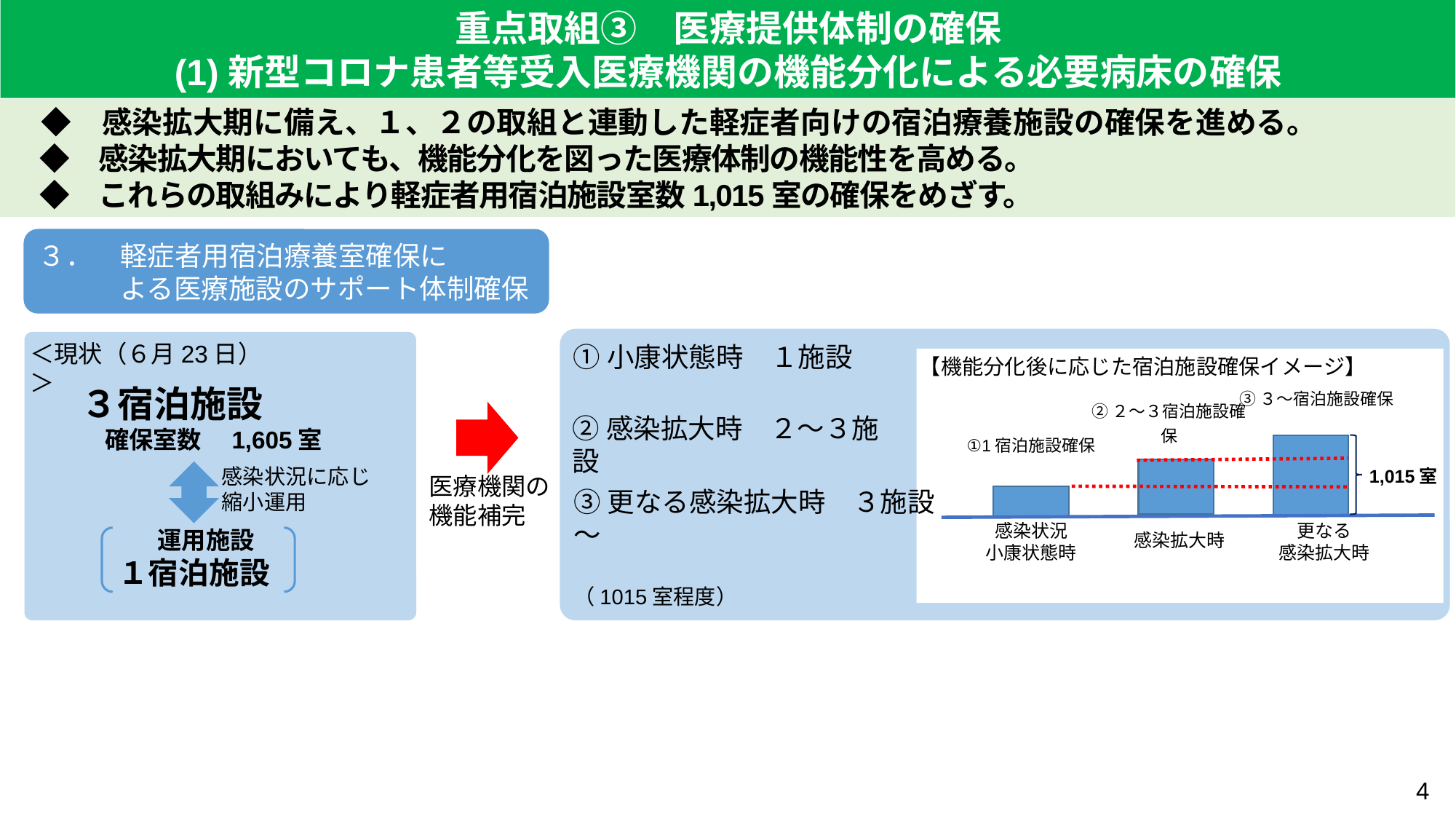

重点取組③　医療提供体制の確保
(1)新型コロナ患者等受入医療機関の機能分化による必要病床の確保
　◆　感染拡大期に備え、１、２の取組と連動した軽症者向けの宿泊療養施設の確保を進める。
　◆　感染拡大期においても、機能分化を図った医療体制の機能性を高める。
　◆　これらの取組みにより軽症者用宿泊施設室数1,015室の確保をめざす。
３．　軽症者用宿泊療養室確保に
　　　よる医療施設のサポート体制確保

＜現状（６月23日）＞
①小康状態時　１施設
【機能分化後に応じた宿泊施設確保イメージ】

③３～宿泊施設確保
３宿泊施設
　確保室数　1,605室
②２～３宿泊施設確保

①1宿泊施設確保
②感染拡大時　２～３施設

1,015室
感染状況に応じ
縮小運用

医療機関の
機能補完
③更なる感染拡大時　３施設～
　　　　　　　　　　　　　（1015室程度）

　運用施設
１宿泊施設
感染拡大時
更なる
感染拡大時
感染状況
小康状態時

4